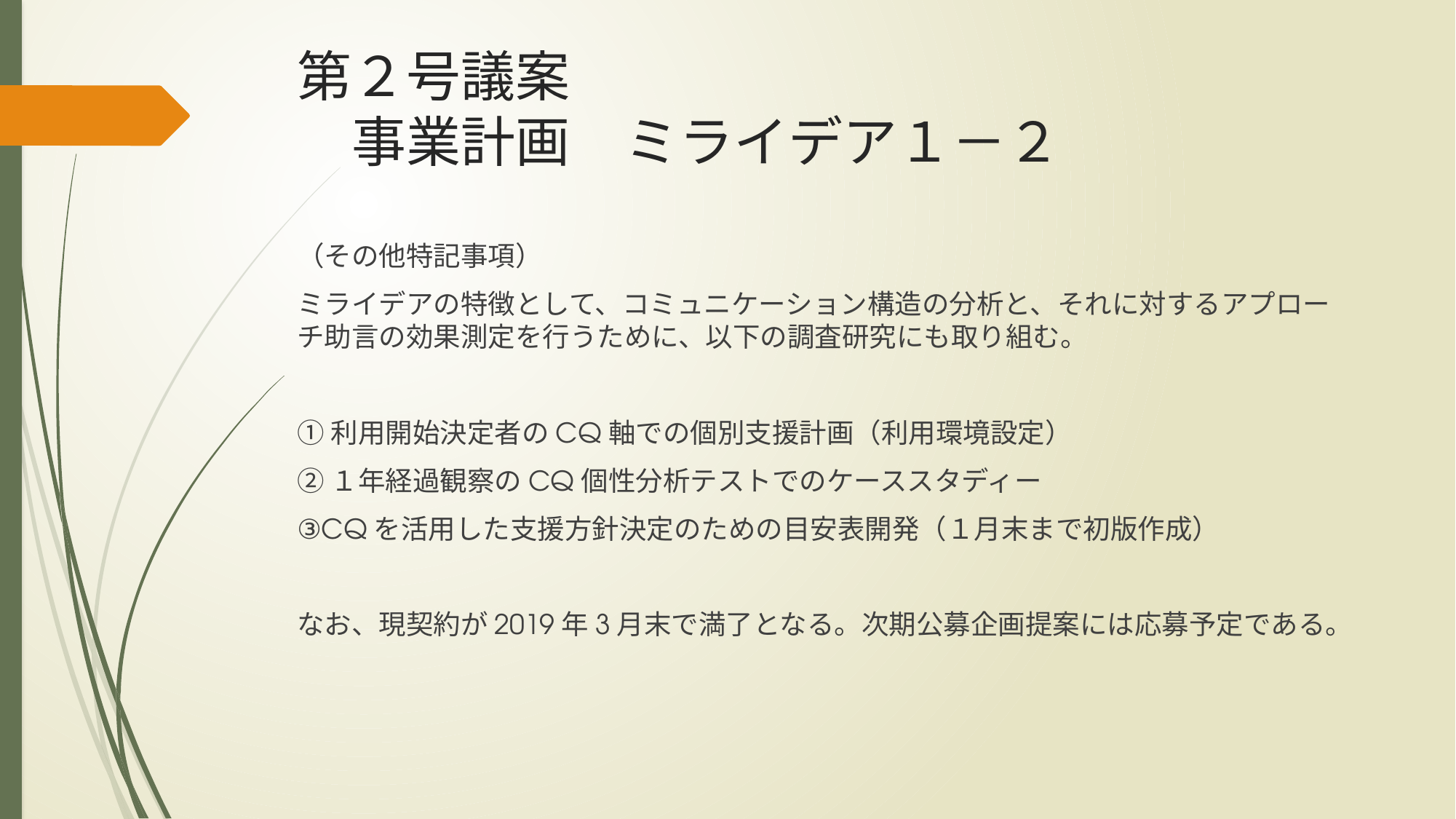

# 第２号議案 　事業計画　ミライデア１－２
（その他特記事項）
ミライデアの特徴として、コミュニケーション構造の分析と、それに対するアプローチ助言の効果測定を行うために、以下の調査研究にも取り組む。

①利用開始決定者のCQ軸での個別支援計画（利用環境設定）
②１年経過観察のCQ個性分析テストでのケーススタディー
③CQを活用した支援方針決定のための目安表開発（１月末まで初版作成）

なお、現契約が2019年3月末で満了となる。次期公募企画提案には応募予定である。